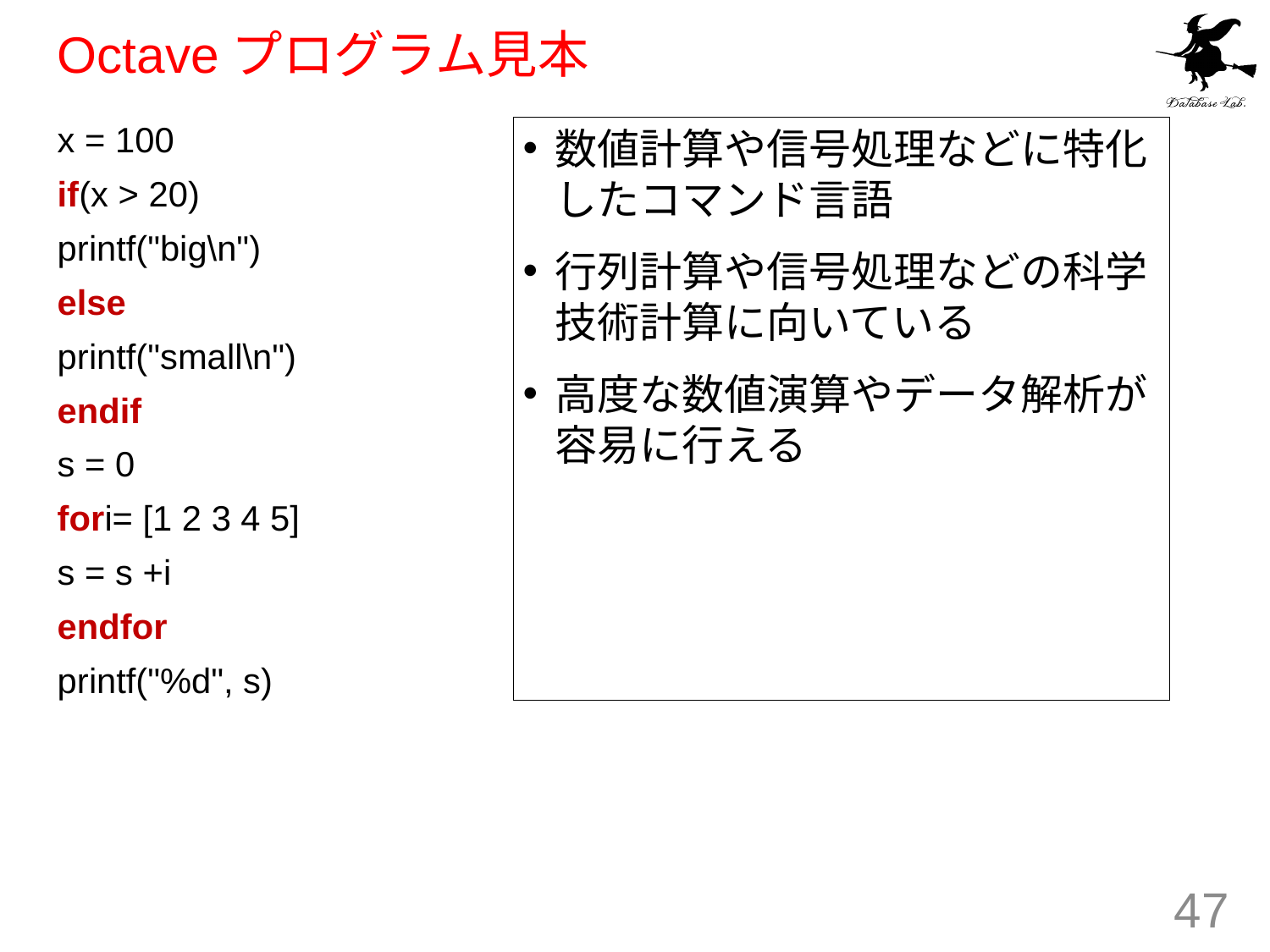

# Octaveプログラム見本
x = 100
if(x > 20)
printf("big\n")
else
printf("small\n")
endif
s = 0
fori= [1 2 3 4 5]
s = s +i
endfor
printf("%d", s)
数値計算や信号処理などに特化したコマンド言語
行列計算や信号処理などの科学技術計算に向いている
高度な数値演算やデータ解析が容易に行える

47